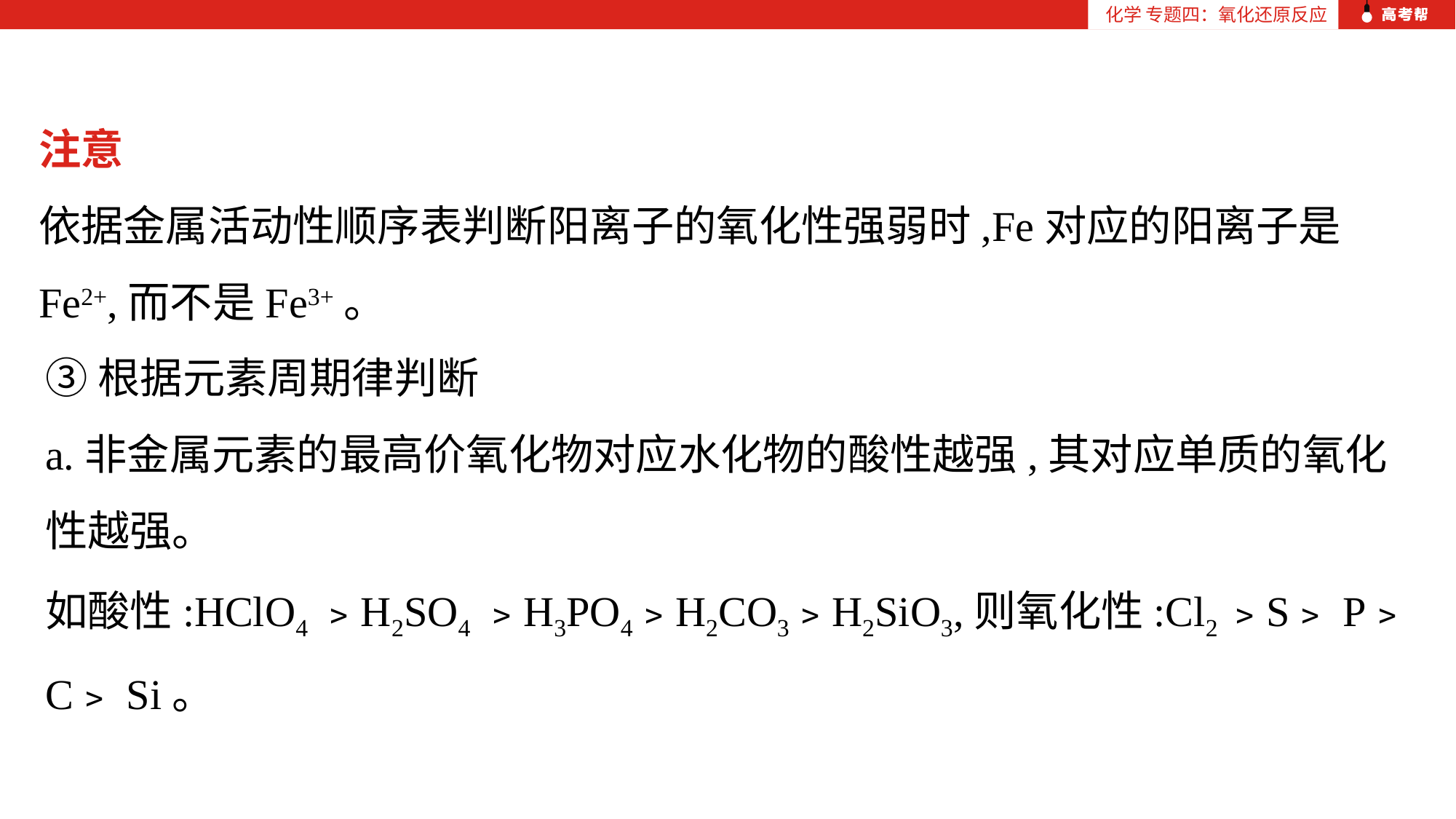

化学 专题四：氧化还原反应
注意
依据金属活动性顺序表判断阳离子的氧化性强弱时,Fe对应的阳离子是Fe2+,而不是Fe3+。
③根据元素周期律判断
a.非金属元素的最高价氧化物对应水化物的酸性越强,其对应单质的氧化性越强。
如酸性:HClO4 ﹥H2SO4 ﹥H3PO4﹥H2CO3﹥H2SiO3,则氧化性:Cl2 ﹥S﹥ P﹥ C﹥ Si。